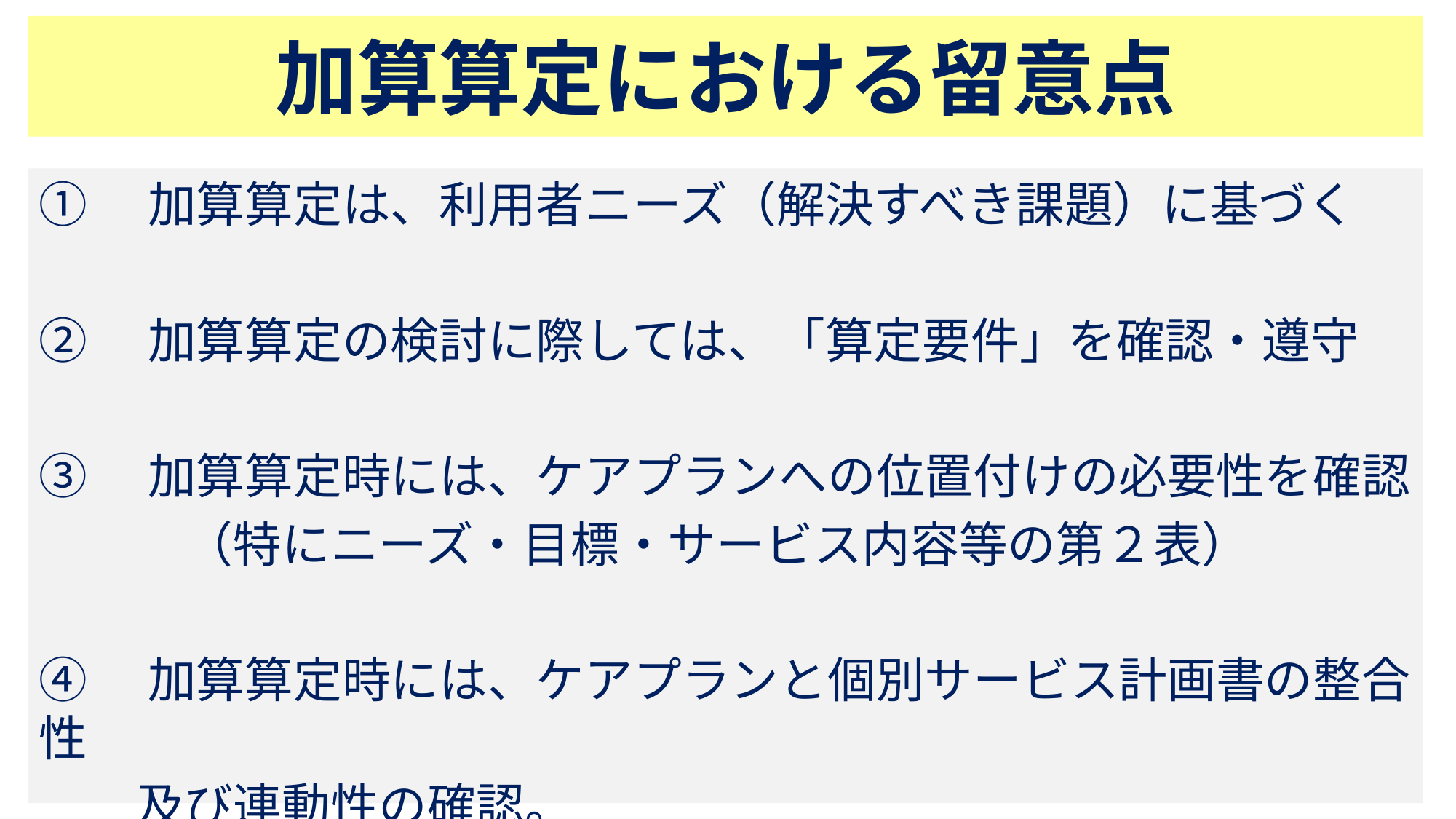

# 加算算定における留意点
➀　加算算定は、利用者ニーズ（解決すべき課題）に基づく

➁　加算算定の検討に際しては、「算定要件」を確認・遵守

➂　加算算定時には、ケアプランへの位置付けの必要性を確認
　　　（特にニーズ・目標・サービス内容等の第２表）

➃　加算算定時には、ケアプランと個別サービス計画書の整合性
　　及び連動性の確認。